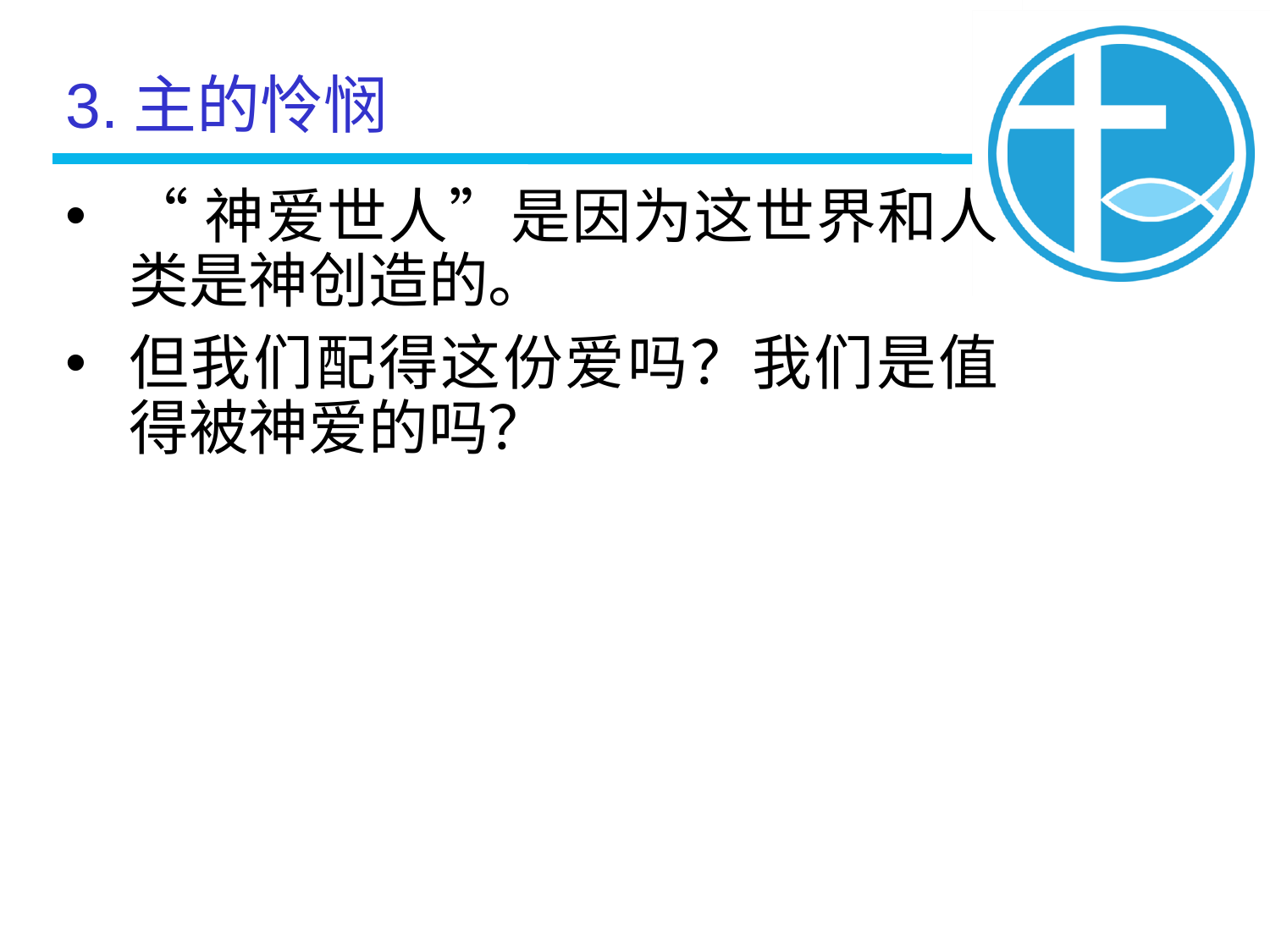

3.主的怜悯
“神爱世人”是因为这世界和人类是神创造的。
但我们配得这份爱吗？我们是值得被神爱的吗？